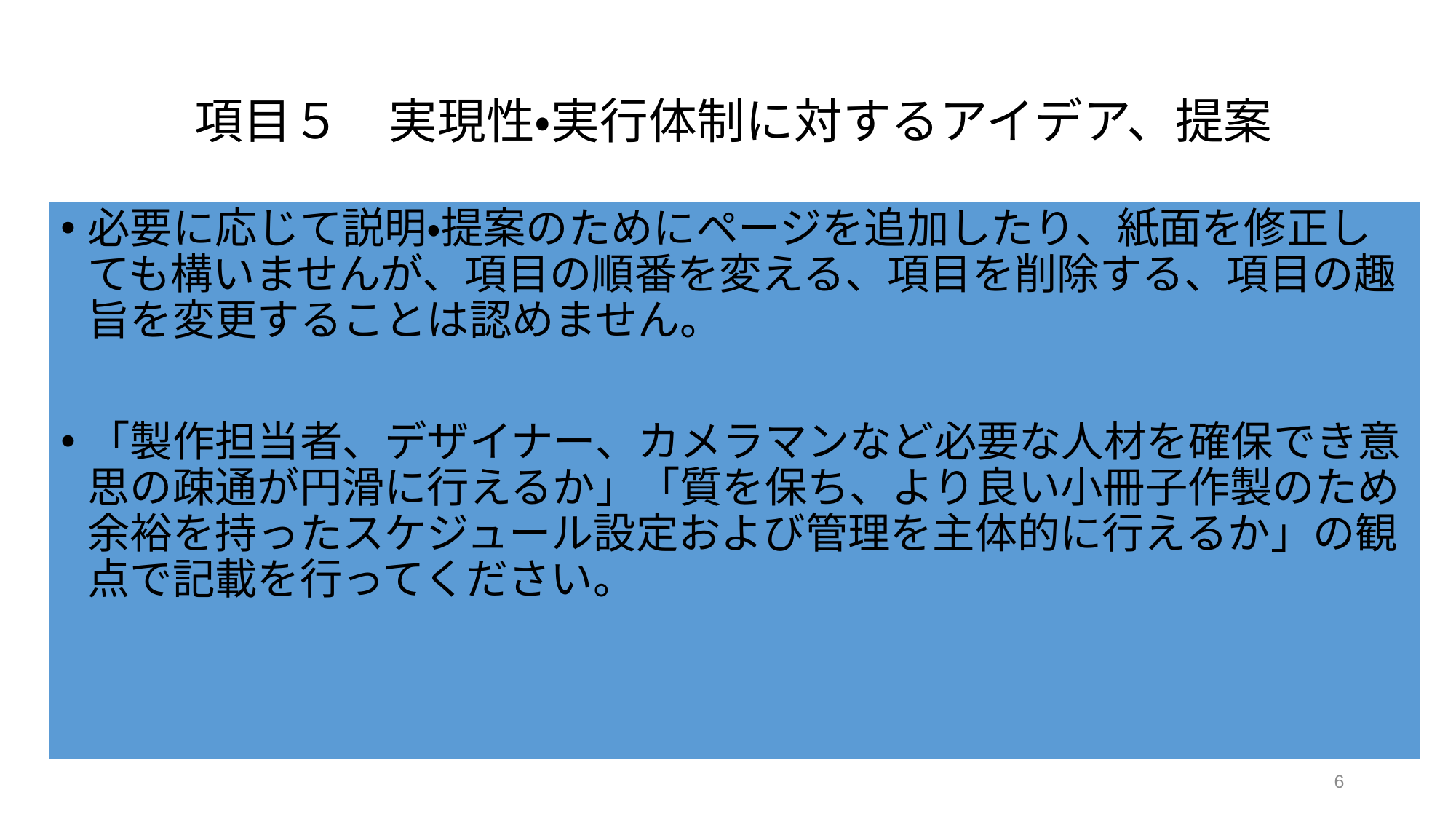

# 項目５　実現性・実行体制に対するアイデア、提案
必要に応じて説明・提案のためにページを追加したり、紙面を修正しても構いませんが、項目の順番を変える、項目を削除する、項目の趣旨を変更することは認めません。

「製作担当者、デザイナー、カメラマンなど必要な人材を確保でき意思の疎通が円滑に行えるか」「質を保ち、より良い小冊子作製のため余裕を持ったスケジュール設定および管理を主体的に行えるか」の観点で記載を行ってください。
6